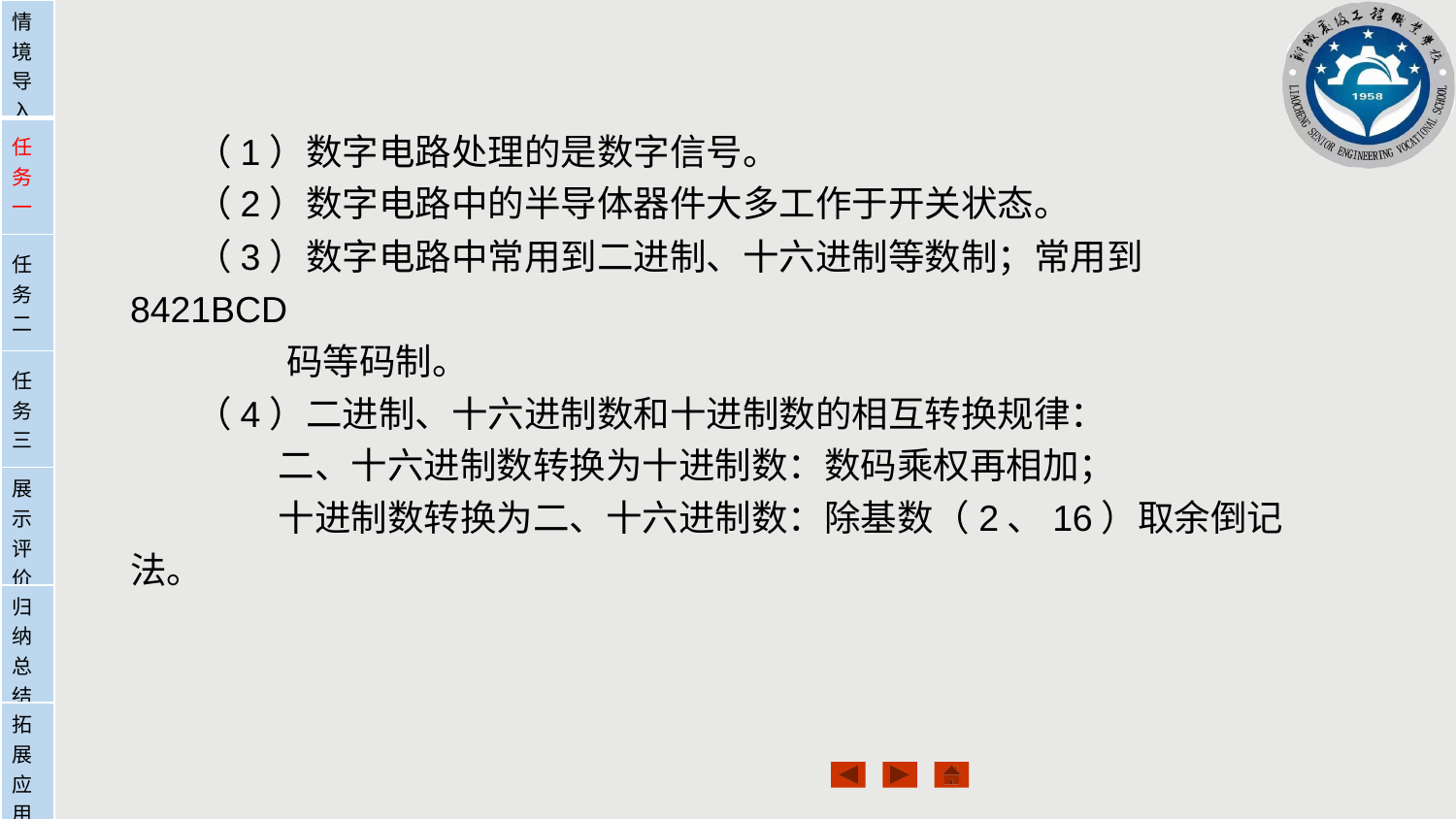

| 情境导入 |
| --- |
| 任务一 |
| 任务二 |
| 任务三 |
| 展示评价 |
| 归纳总结 |
| 拓展应用 |
（1）数字电路处理的是数字信号。
（2）数字电路中的半导体器件大多工作于开关状态。
（3）数字电路中常用到二进制、十六进制等数制；常用到8421BCD
          码等码制。
（4）二进制、十六进制数和十进制数的相互转换规律：
         二、十六进制数转换为十进制数：数码乘权再相加；
         十进制数转换为二、十六进制数：除基数（2、16）取余倒记法。